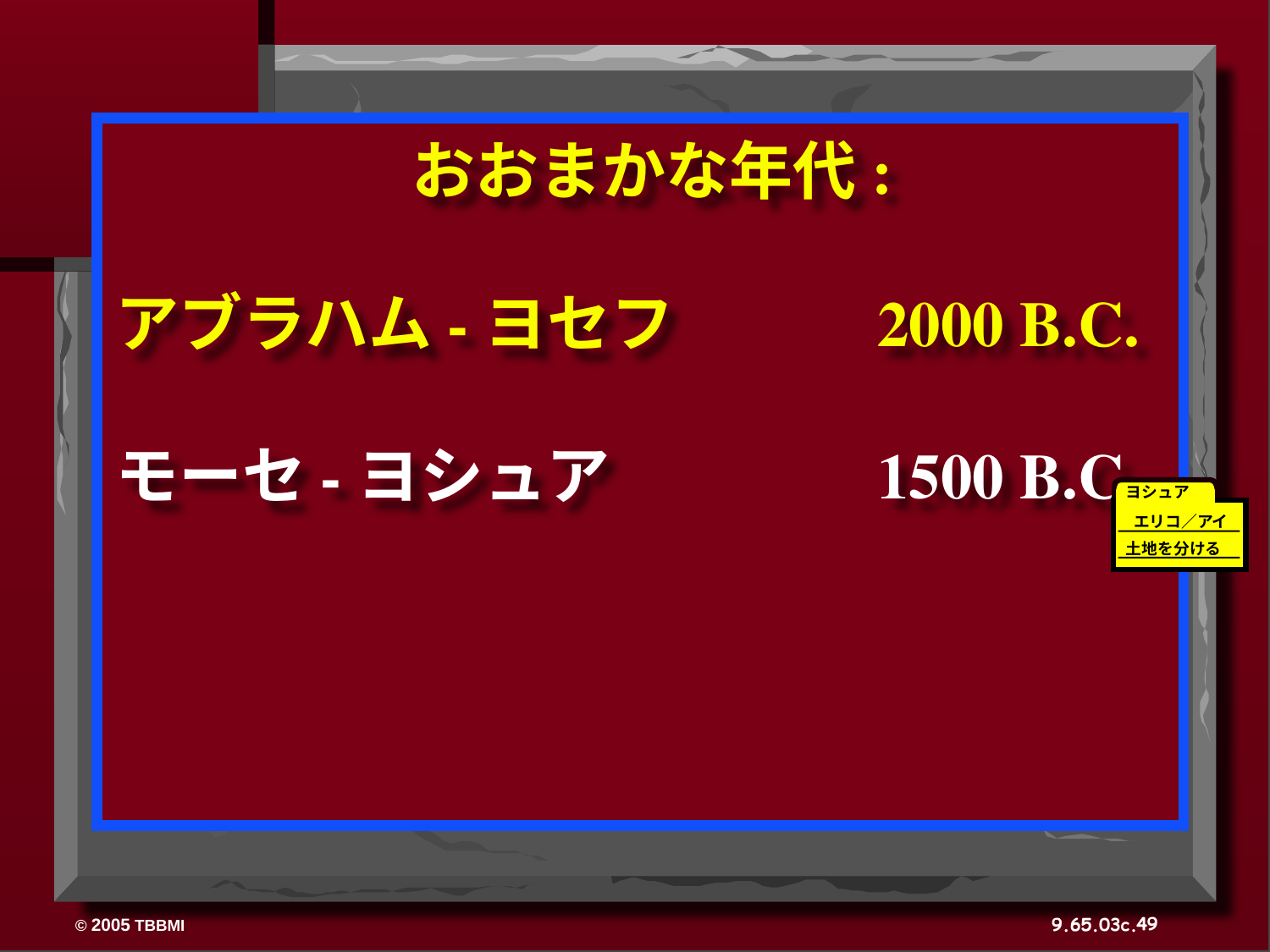

おおまかな年代:

アブラハム-ヨセフ	  	2000 B.C.

モーセ-ヨシュア  		1500 B.C.

ヨシュア

エリコ／アイ

土地を分ける

49